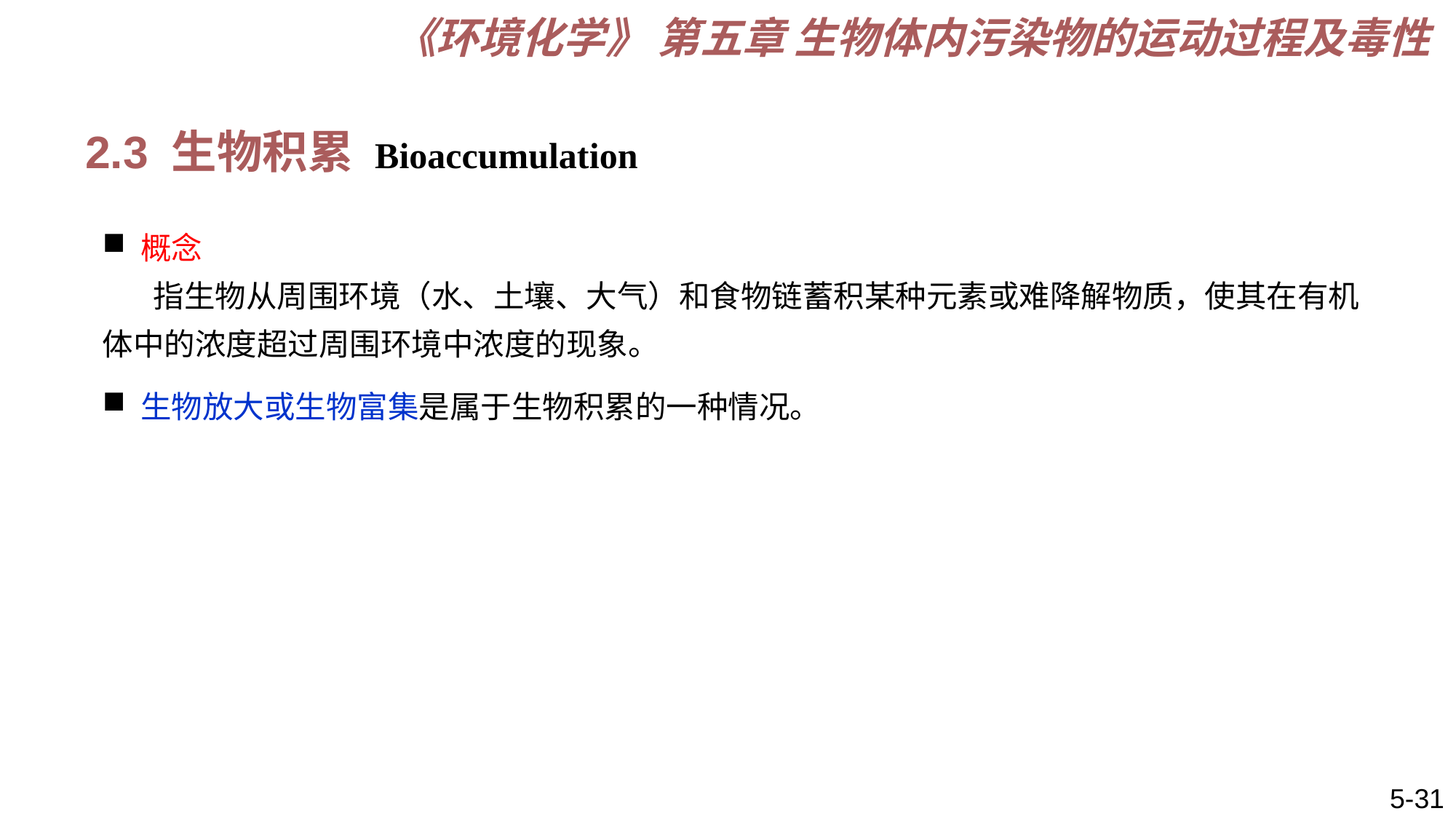

《环境化学》 第五章 生物体内污染物的运动过程及毒性
2.3 生物积累 Bioaccumulation
概念
指生物从周围环境（水、土壤、大气）和食物链蓄积某种元素或难降解物质，使其在有机体中的浓度超过周围环境中浓度的现象。
生物放大或生物富集是属于生物积累的一种情况。
5-31